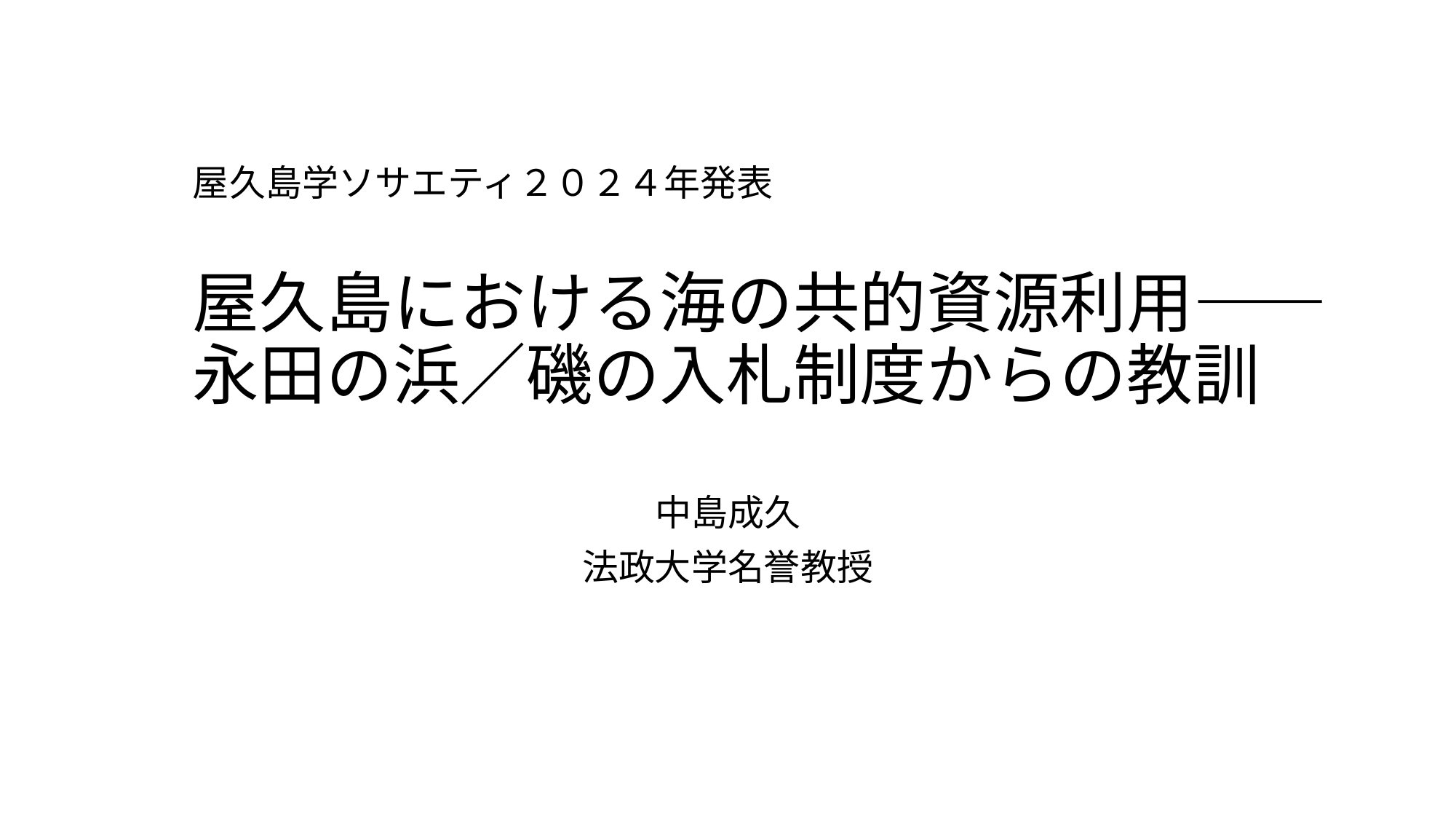

# 屋久島学ソサエティ２０２４年発表 屋久島における海の共的資源利用――永田の浜／磯の入札制度からの教訓

中島成久
法政大学名誉教授